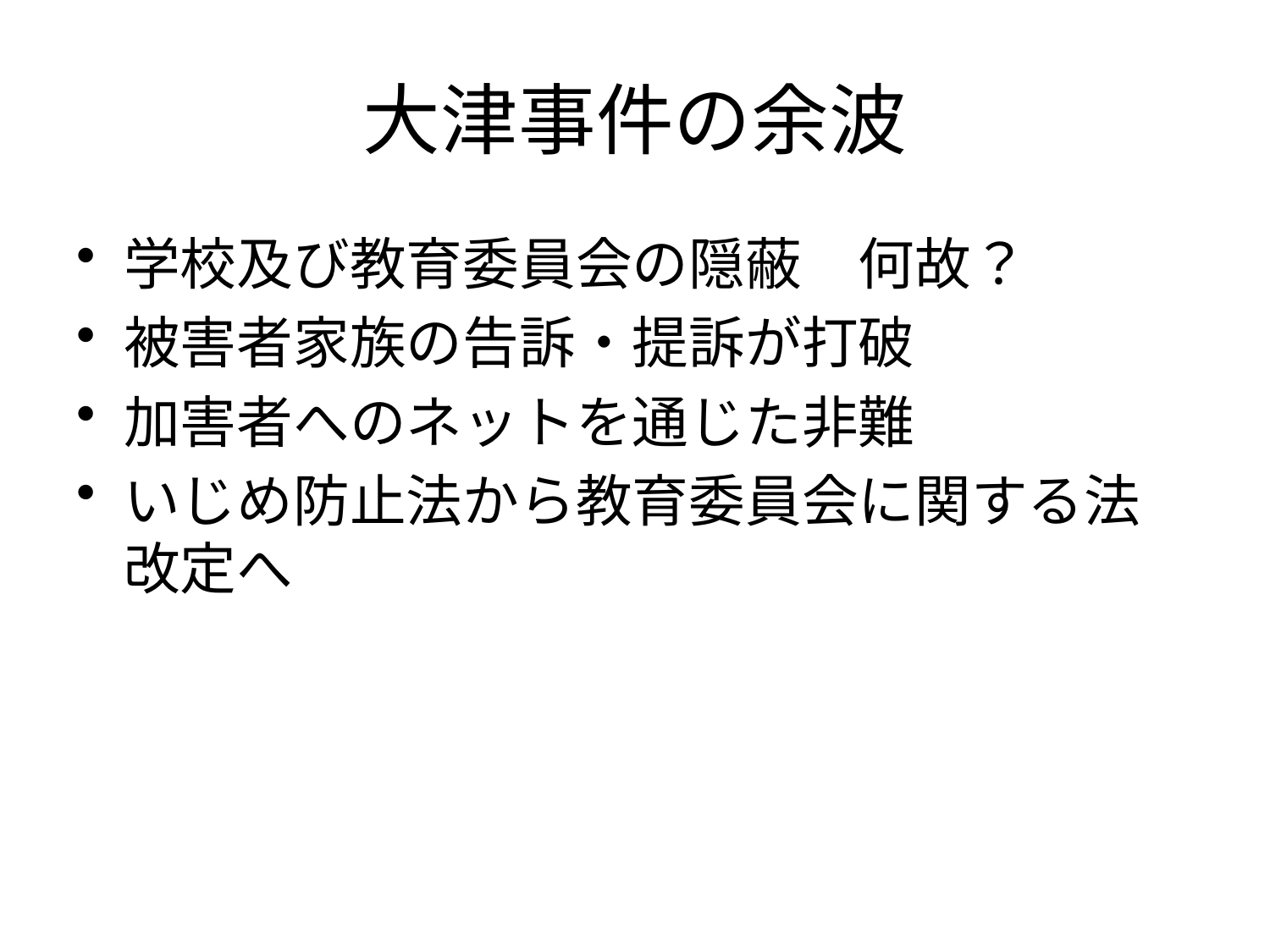

# 大津事件の余波
学校及び教育委員会の隠蔽　何故？
被害者家族の告訴・提訴が打破
加害者へのネットを通じた非難
いじめ防止法から教育委員会に関する法改定へ